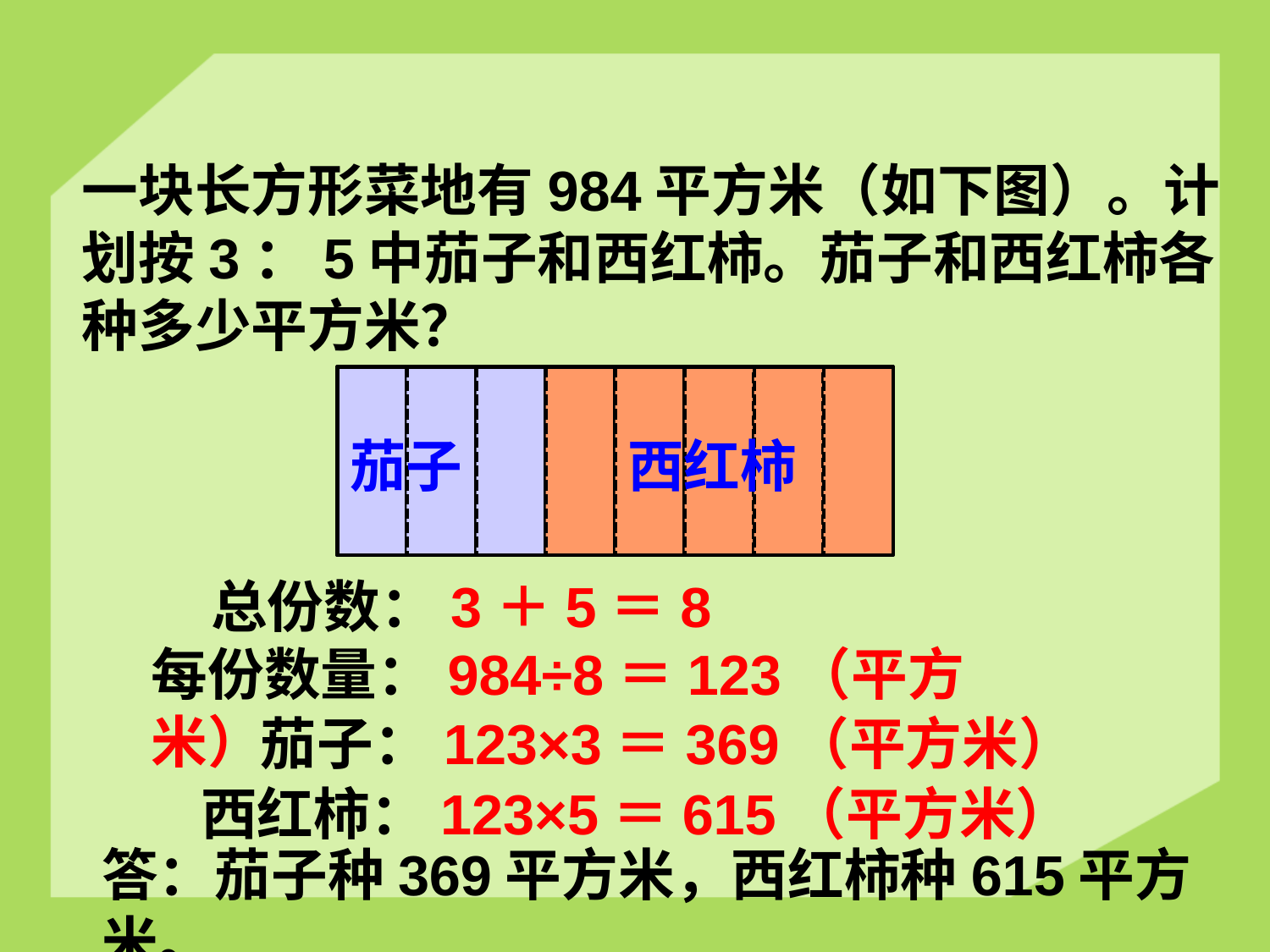

一块长方形菜地有984平方米（如下图）。计划按3：5中茄子和西红柿。茄子和西红柿各种多少平方米？

茄子
西红柿
总份数：3＋5＝8
每份数量：984÷8＝123（平方米）
茄子：123×3＝369（平方米）
西红柿：123×5＝615（平方米）
答：茄子种369平方米，西红柿种615平方米。